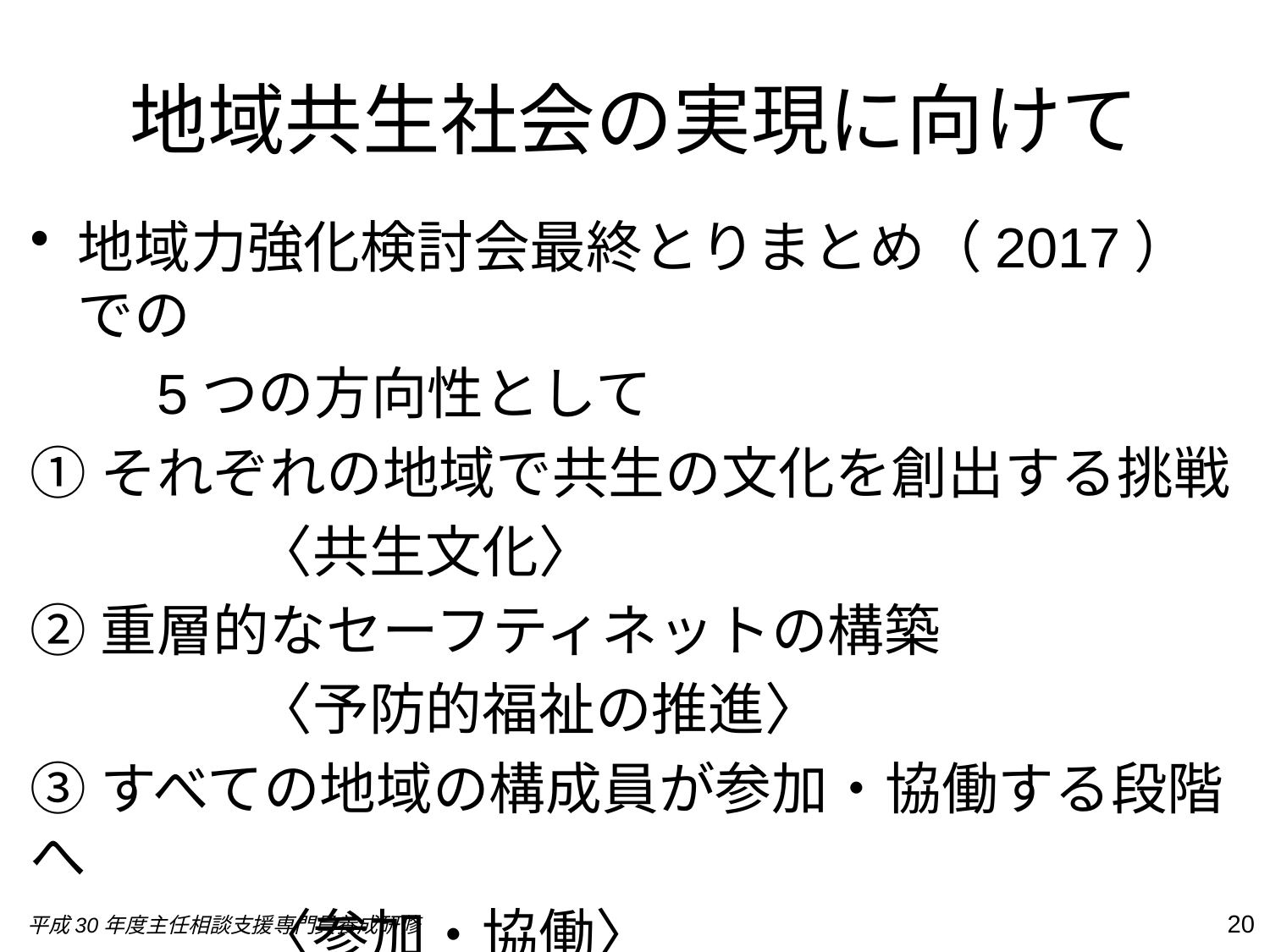

# 地域共生社会の実現に向けて
地域力強化検討会最終とりまとめ（2017）での
　　5つの方向性として
①それぞれの地域で共生の文化を創出する挑戦
　　　　〈共生文化〉
②重層的なセーフティネットの構築
　　　　〈予防的福祉の推進〉
③すべての地域の構成員が参加・協働する段階へ
　　　　〈参加・協働〉
20
平成30年度主任相談支援専門員養成研修